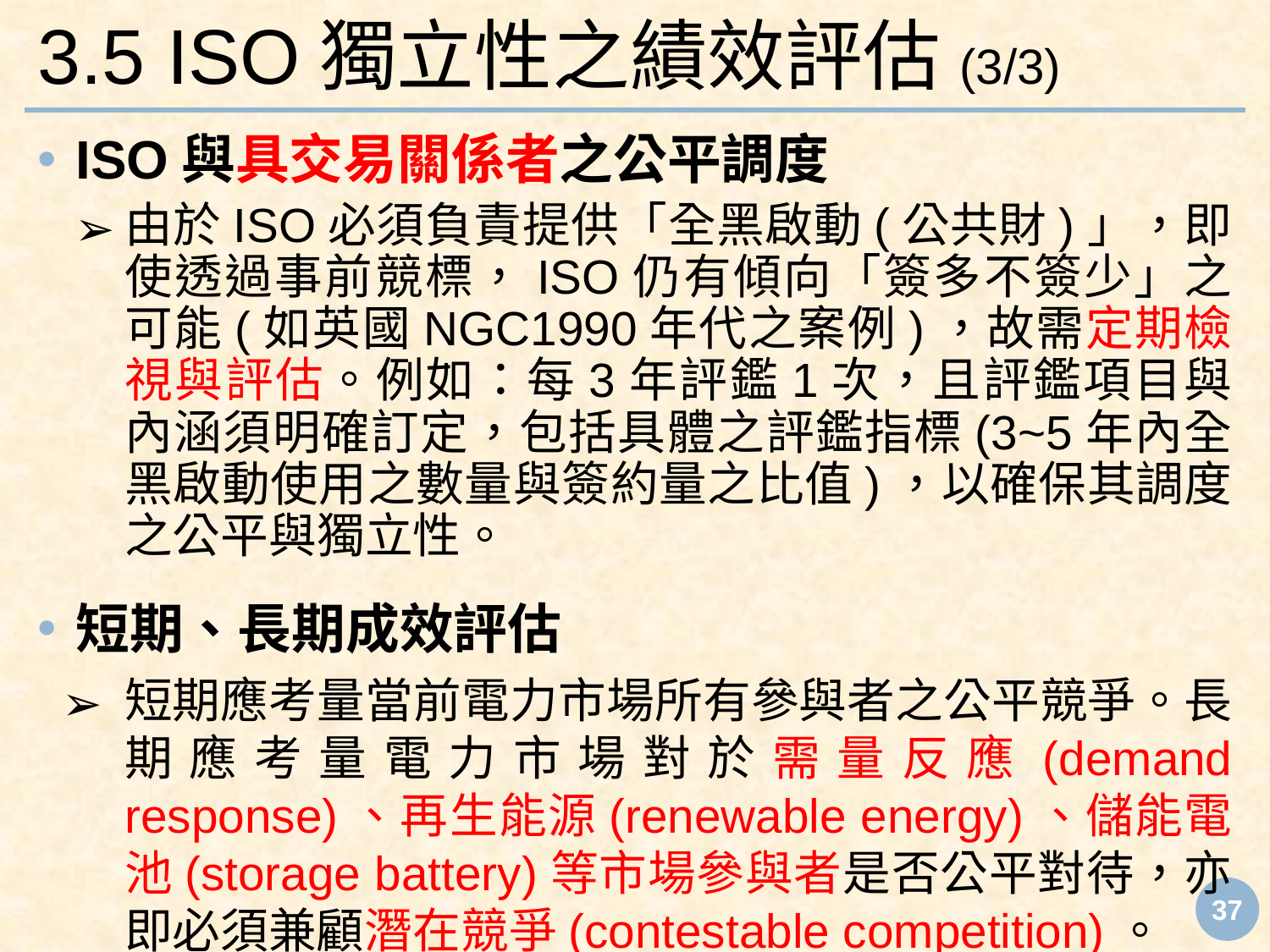

# 3.5 ISO獨立性之績效評估(3/3)
ISO與具交易關係者之公平調度
由於ISO必須負責提供「全黑啟動(公共財)」，即使透過事前競標，ISO仍有傾向「簽多不簽少」之可能(如英國NGC1990年代之案例)，故需定期檢視與評估。例如：每3年評鑑1次，且評鑑項目與內涵須明確訂定，包括具體之評鑑指標(3~5年內全黑啟動使用之數量與簽約量之比值)，以確保其調度之公平與獨立性。
短期、長期成效評估
短期應考量當前電力市場所有參與者之公平競爭。長期應考量電力市場對於需量反應(demand response)、再生能源(renewable energy)、儲能電池(storage battery)等市場參與者是否公平對待，亦即必須兼顧潛在競爭(contestable competition)。
37